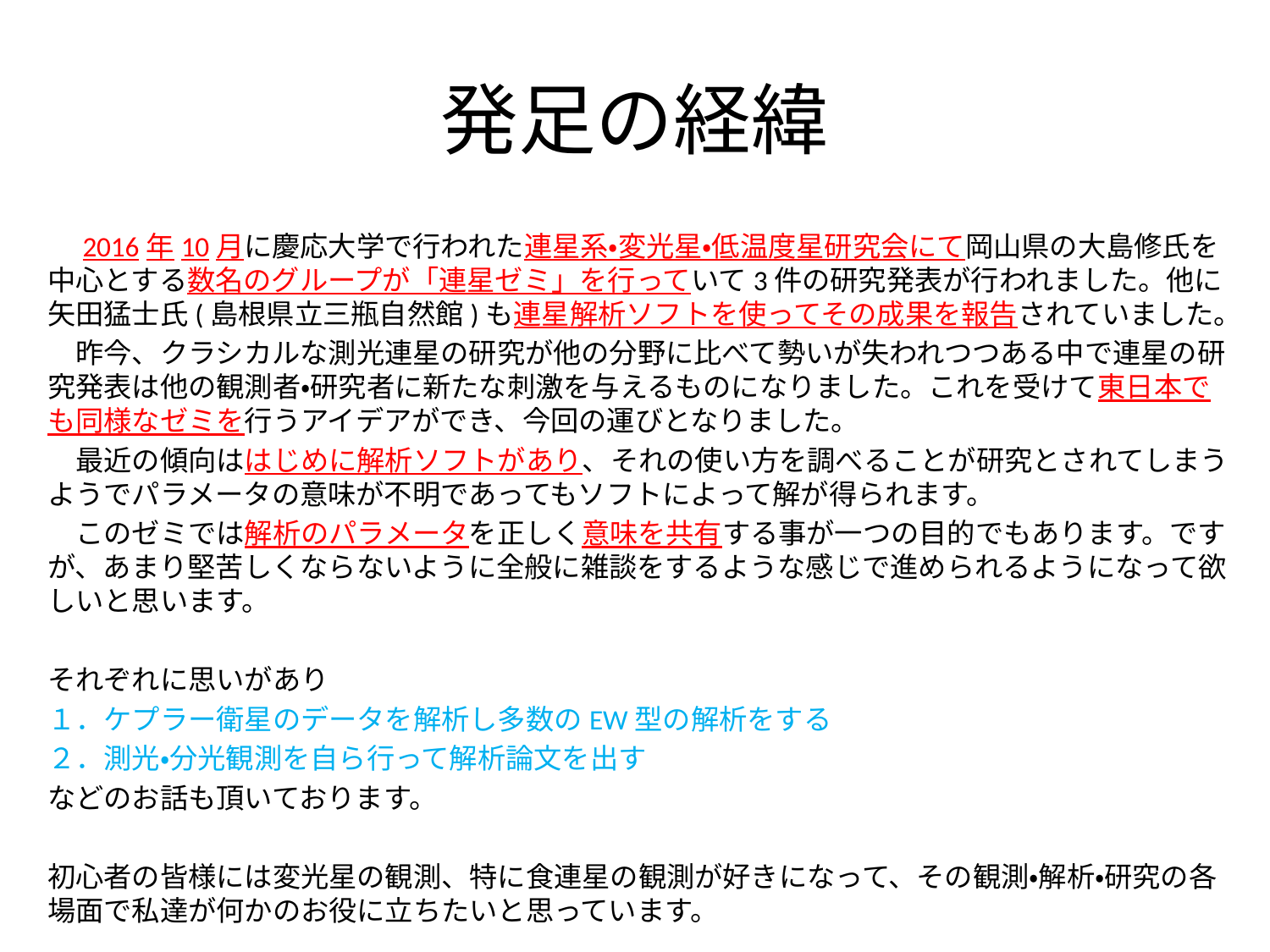

# 発足の経緯
　2016年10月に慶応大学で行われた連星系・変光星・低温度星研究会にて岡山県の大島修氏を中心とする数名のグループが「連星ゼミ」を行っていて3件の研究発表が行われました。他に矢田猛士氏(島根県立三瓶自然館)も連星解析ソフトを使ってその成果を報告されていました。
　昨今、クラシカルな測光連星の研究が他の分野に比べて勢いが失われつつある中で連星の研究発表は他の観測者・研究者に新たな刺激を与えるものになりました。これを受けて東日本でも同様なゼミを行うアイデアができ、今回の運びとなりました。
　最近の傾向ははじめに解析ソフトがあり、それの使い方を調べることが研究とされてしまうようでパラメータの意味が不明であってもソフトによって解が得られます。
　このゼミでは解析のパラメータを正しく意味を共有する事が一つの目的でもあります。ですが、あまり堅苦しくならないように全般に雑談をするような感じで進められるようになって欲しいと思います。

それぞれに思いがあり
１．ケプラー衛星のデータを解析し多数のEW型の解析をする
２．測光・分光観測を自ら行って解析論文を出す
などのお話も頂いております。

初心者の皆様には変光星の観測、特に食連星の観測が好きになって、その観測・解析・研究の各場面で私達が何かのお役に立ちたいと思っています。